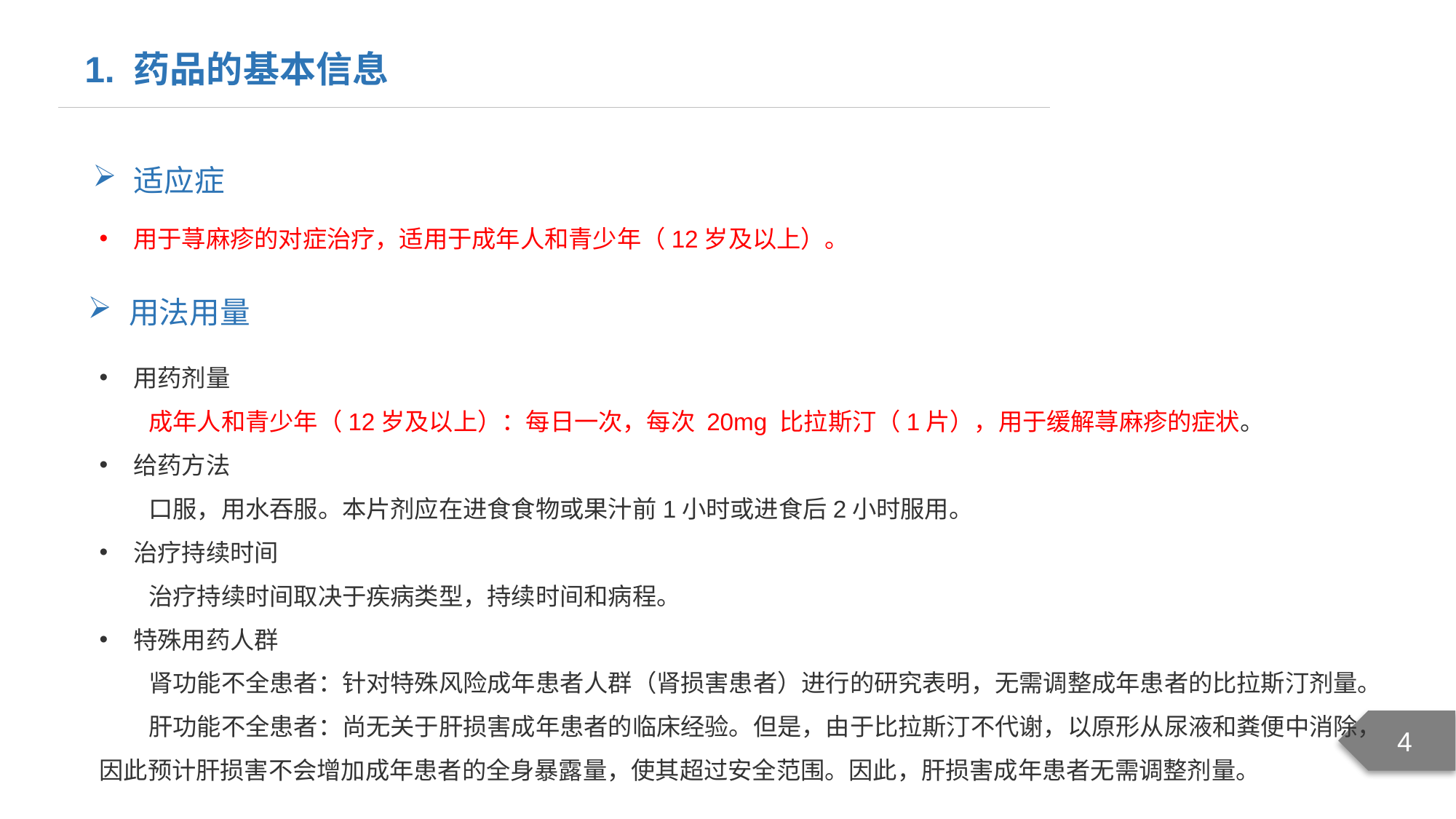

1. 药品的基本信息
适应症
用于荨麻疹的对症治疗，适用于成年人和青少年（12岁及以上）。
用法用量
用药剂量
        成年人和青少年（12岁及以上）：每日一次，每次 20mg 比拉斯汀（1片），用于缓解荨麻疹的症状。
给药方法
        口服，用水吞服。本片剂应在进食食物或果汁前1小时或进食后2小时服用。
治疗持续时间
        治疗持续时间取决于疾病类型，持续时间和病程。
特殊用药人群
        肾功能不全患者：针对特殊风险成年患者人群（肾损害患者）进行的研究表明，无需调整成年患者的比拉斯汀剂量。
        肝功能不全患者：尚无关于肝损害成年患者的临床经验。但是，由于比拉斯汀不代谢，以原形从尿液和粪便中消除，    因此预计肝损害不会增加成年患者的全身暴露量，使其超过安全范围。因此，肝损害成年患者无需调整剂量。